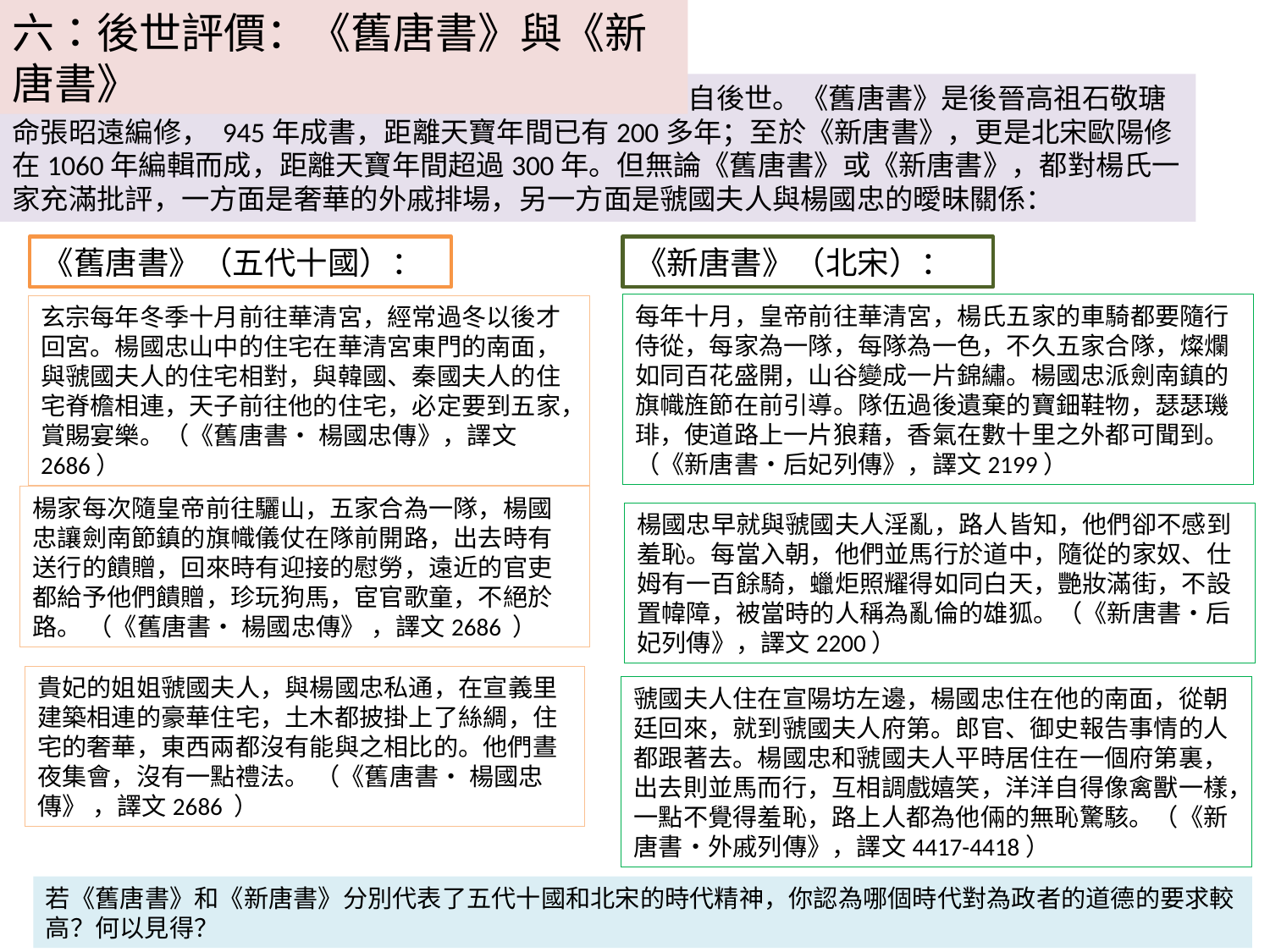

六：後世評價：《舊唐書》與《新唐書》
關於楊氏一家，唐朝的評論不多，尖刻的批評反而是來自後世。《舊唐書》是後晉高祖石敬瑭命張昭遠編修， 945年成書，距離天寶年間已有200多年；至於《新唐書》，更是北宋歐陽修在1060年編輯而成，距離天寶年間超過300年。但無論《舊唐書》或《新唐書》，都對楊氏一家充滿批評，一方面是奢華的外戚排場，另一方面是虢國夫人與楊國忠的曖昧關係：
《舊唐書》（五代十國）：
《新唐書》（北宋）：
每年十月，皇帝前往華清宮，楊氏五家的車騎都要隨行侍從，每家為一隊，每隊為一色，不久五家合隊，燦爛如同百花盛開，山谷變成一片錦繡。楊國忠派劍南鎮的旗幟旌節在前引導。隊伍過後遺棄的寶鈿鞋物，瑟瑟璣琲，使道路上一片狼藉，香氣在數十里之外都可聞到。（《新唐書•后妃列傳》，譯文2199）
玄宗每年冬季十月前往華清宮，經常過冬以後才回宮。楊國忠山中的住宅在華清宮東門的南面，與虢國夫人的住宅相對，與韓國、秦國夫人的住宅脊檐相連，天子前往他的住宅，必定要到五家，賞賜宴樂。（《舊唐書• 楊國忠傳》，譯文2686）
楊家每次隨皇帝前往驪山，五家合為一隊，楊國忠讓劍南節鎮的旗幟儀仗在隊前開路，出去時有送行的饋贈，回來時有迎接的慰勞，遠近的官吏都給予他們饋贈，珍玩狗馬，宦官歌童，不絕於路。 （《舊唐書• 楊國忠傳》 ，譯文2686 ）
楊國忠早就與虢國夫人淫亂，路人皆知，他們卻不感到羞恥。每當入朝，他們並馬行於道中，隨從的家奴、仕姆有一百餘騎，蠟炬照耀得如同白天，艷妝滿街，不設置幃障，被當時的人稱為亂倫的雄狐。（《新唐書•后妃列傳》，譯文2200）
貴妃的姐姐虢國夫人，與楊國忠私通，在宣義里建築相連的豪華住宅，土木都披掛上了絲綢，住宅的奢華，東西兩都沒有能與之相比的。他們晝夜集會，沒有一點禮法。 （《舊唐書• 楊國忠傳》 ，譯文2686 ）
虢國夫人住在宣陽坊左邊，楊國忠住在他的南面，從朝廷回來，就到虢國夫人府第。郎官、御史報告事情的人都跟著去。楊國忠和虢國夫人平時居住在一個府第裏，出去則並馬而行，互相調戲嬉笑，洋洋自得像禽獸一樣，一點不覺得羞恥，路上人都為他倆的無恥驚駭。（《新唐書•外戚列傳》，譯文4417-4418）
若《舊唐書》和《新唐書》分別代表了五代十國和北宋的時代精神，你認為哪個時代對為政者的道德的要求較高？何以見得？